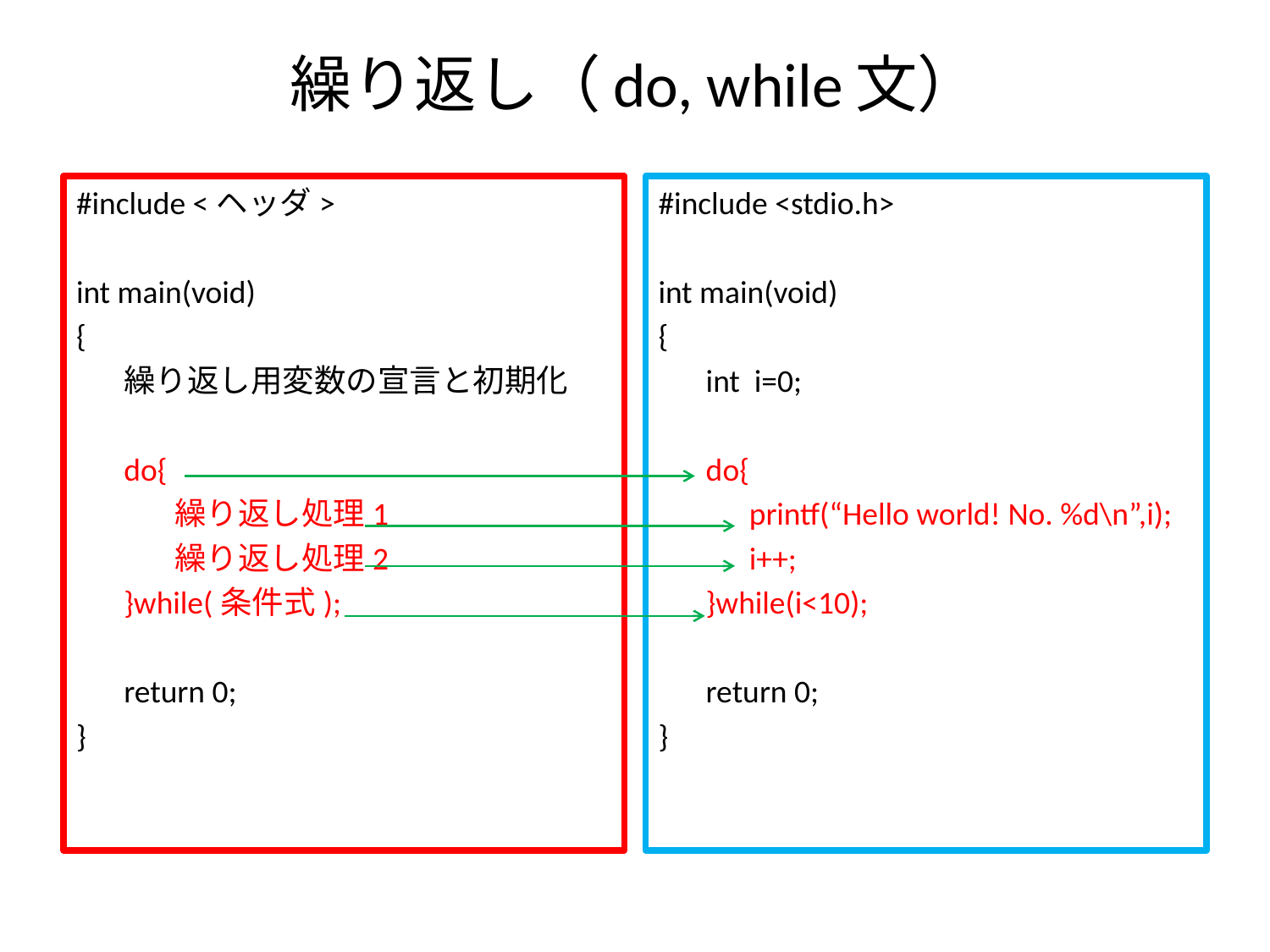

# 繰り返し（do, while文）
#include <ヘッダ>

int main(void)
{
	繰り返し用変数の宣言と初期化

	do{
	      繰り返し処理1
	      繰り返し処理2
	}while(条件式);

	return 0;
}
#include <stdio.h>

int main(void)
{
	int  i=0;

	do{
	      printf(“Hello world! No. %d\n”,i);
	      i++;
	}while(i<10);

	return 0;
}